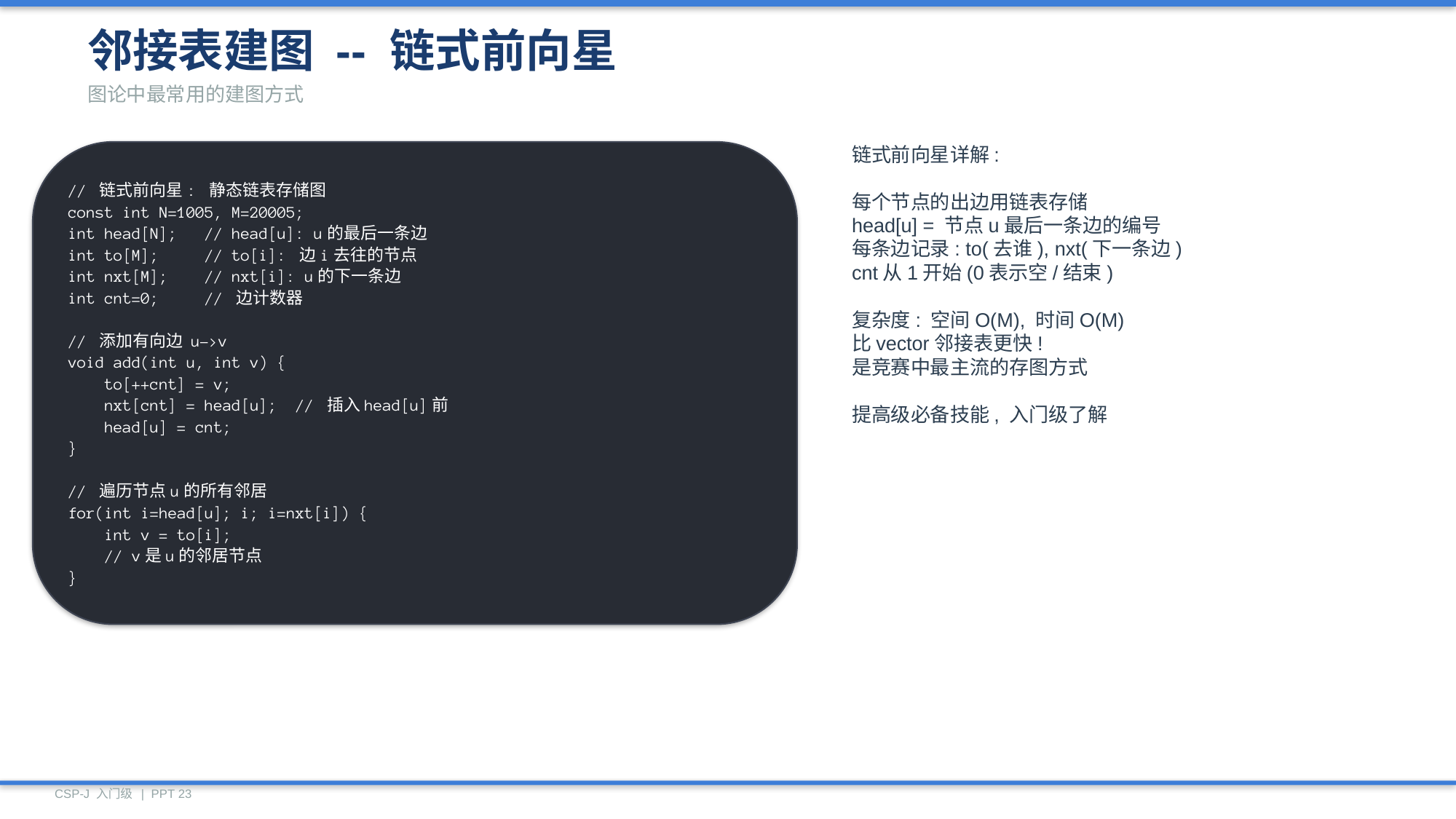

邻接表建图 -- 链式前向星
图论中最常用的建图方式
// 链式前向星: 静态链表存储图
const int N=1005, M=20005;
int head[N];   // head[u]: u的最后一条边
int to[M];     // to[i]: 边i去往的节点
int nxt[M];    // nxt[i]: u的下一条边
int cnt=0;     // 边计数器

// 添加有向边 u->v
void add(int u, int v) {
    to[++cnt] = v;
    nxt[cnt] = head[u];  // 插入head[u]前
    head[u] = cnt;
}

// 遍历节点u的所有邻居
for(int i=head[u]; i; i=nxt[i]) {
    int v = to[i];
    // v是u的邻居节点
}
链式前向星详解:
每个节点的出边用链表存储
head[u] = 节点u最后一条边的编号
每条边记录: to(去谁), nxt(下一条边)
cnt从1开始(0表示空/结束)
复杂度: 空间O(M), 时间O(M)
比vector邻接表更快!
是竞赛中最主流的存图方式
提高级必备技能, 入门级了解

CSP-J 入门级  |  PPT 23